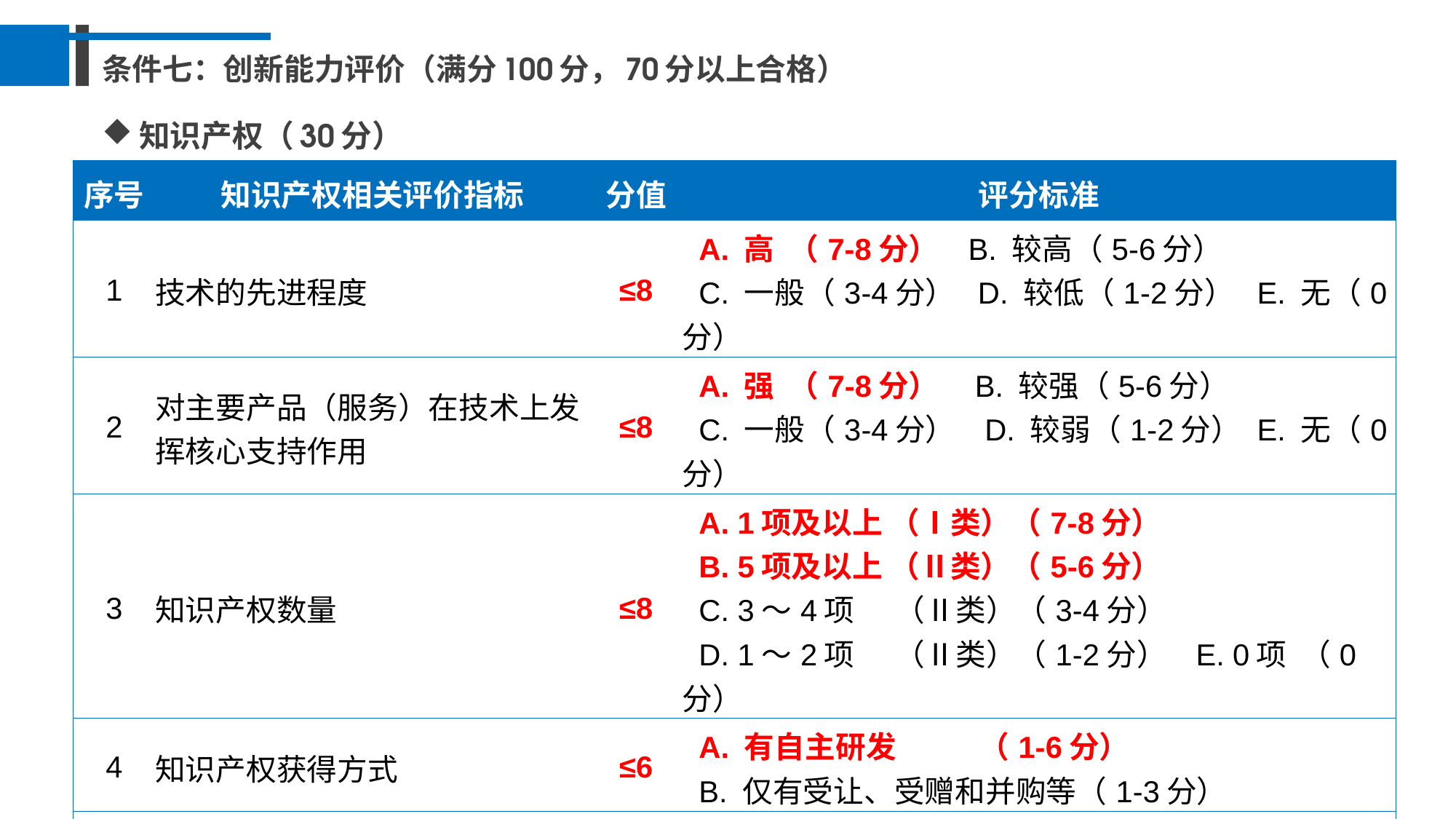

条件七：创新能力评价（满分100分，70分以上合格）
知识产权（30分）
| 序号 | 知识产权相关评价指标 | 分值 | 评分标准 |
| --- | --- | --- | --- |
| 1 | 技术的先进程度 | ≤8 | A. 高 （7-8分） B. 较高（5-6分） C. 一般（3-4分） D. 较低（1-2分） E. 无（0分） |
| 2 | 对主要产品（服务）在技术上发挥核心支持作用 | ≤8 | A. 强 （7-8分） B. 较强（5-6分） C. 一般（3-4分） D. 较弱（1-2分） E. 无（0分） |
| 3 | 知识产权数量 | ≤8 | A. 1项及以上 （Ⅰ类）（7-8分） B. 5项及以上 （Ⅱ类）（5-6分） C. 3～4项 （Ⅱ类）（3-4分） D. 1～2项 （Ⅱ类）（1-2分） E. 0项 （0分） |
| 4 | 知识产权获得方式 | ≤6 | A. 有自主研发 （1-6分） B. 仅有受让、受赠和并购等（1-3分） |
| 5 | （作为参考条件，最多加2分） 企业参与编制国家标准、行业标准、检测方法、技术规范的情况 | ≤2 | A. 是 （1-2分） (加分项) B. 否 （0分） |